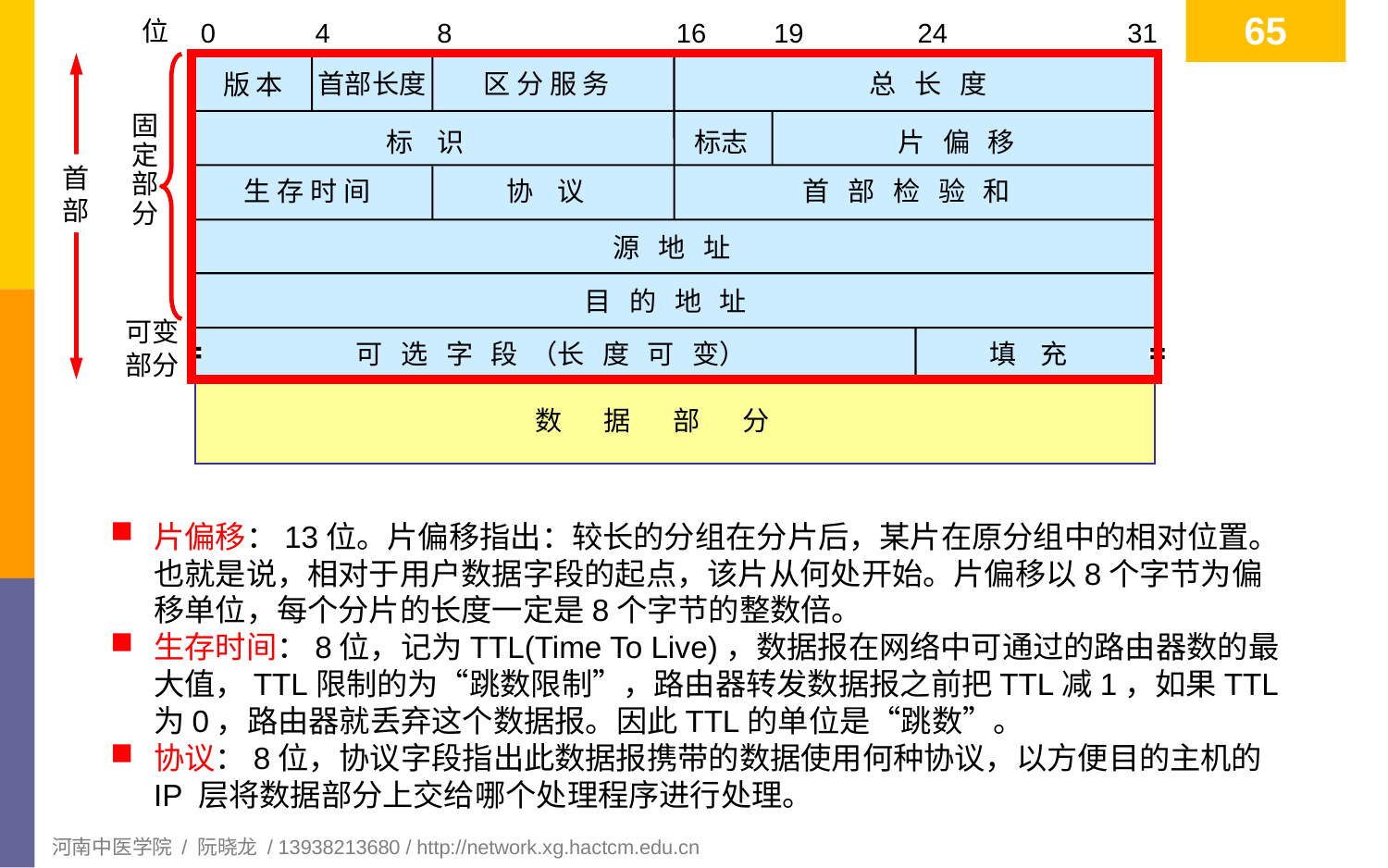

65
位
0
4
8
16
19
24
31

首
部

区 分 服 务
总   长   度
首部长度
版 本
固
定
部
分

标    识
标志
片   偏   移

生 存 时 间
协    议
首   部   检   验   和

源   地   址

目   的   地   址
可变
部分

可   选   字   段  （长   度   可   变）
填    充

数       据       部       分

片偏移：13位。片偏移指出：较长的分组在分片后，某片在原分组中的相对位置。也就是说，相对于用户数据字段的起点，该片从何处开始。片偏移以8个字节为偏移单位，每个分片的长度一定是8个字节的整数倍。
生存时间：8位，记为TTL(Time To Live)，数据报在网络中可通过的路由器数的最大值，TTL限制的为“跳数限制”，路由器转发数据报之前把TTL减1，如果TTL为0，路由器就丢弃这个数据报。因此TTL的单位是“跳数”。
协议：8位，协议字段指出此数据报携带的数据使用何种协议，以方便目的主机的 IP 层将数据部分上交给哪个处理程序进行处理。